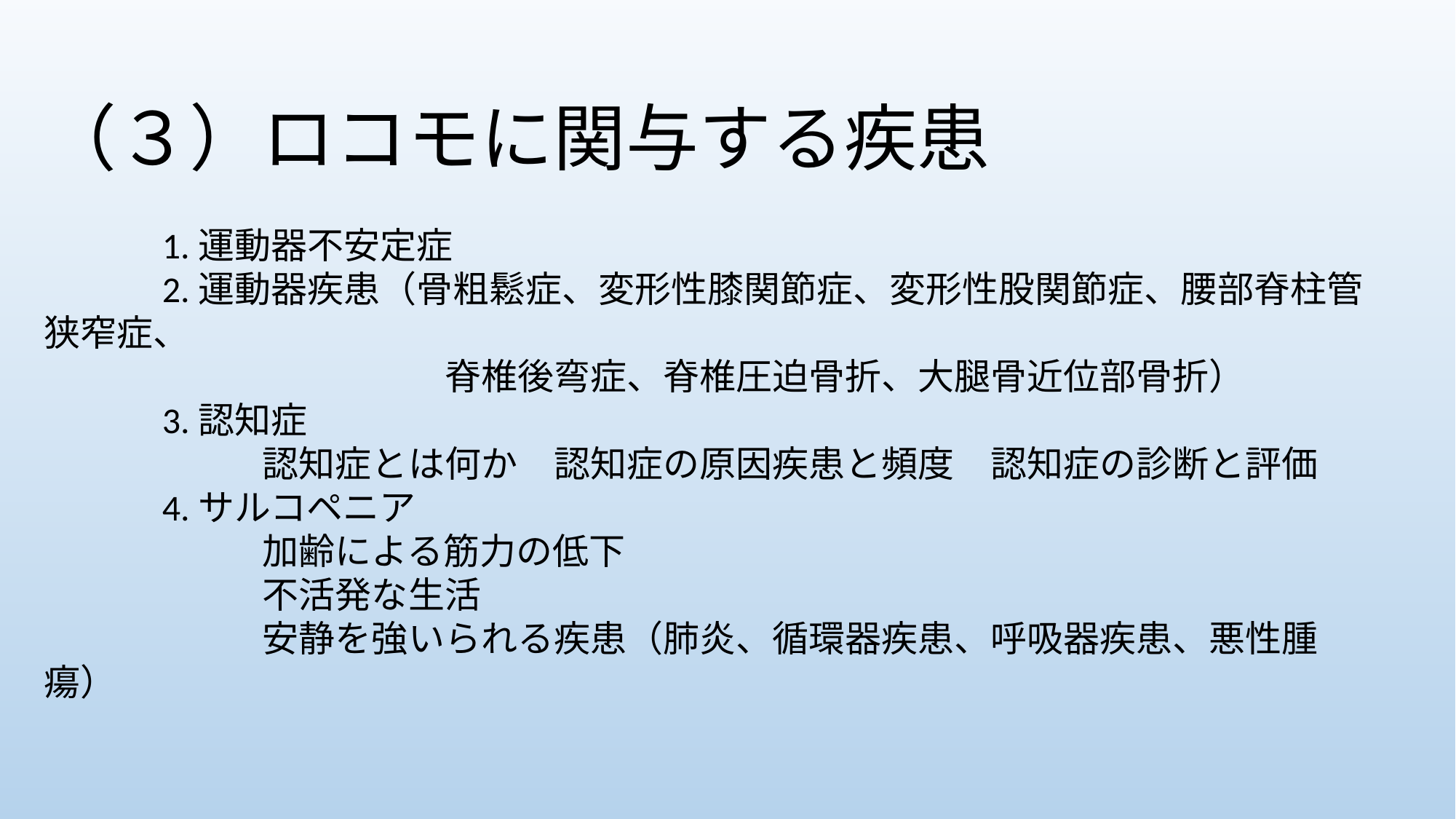

（３）ロコモに関与する疾患

　　　1.運動器不安定症
　　　2.運動器疾患（骨粗鬆症、変形性膝関節症、変形性股関節症、腰部脊柱管狭窄症、
　　　　　　　　　　　脊椎後弯症、脊椎圧迫骨折、大腿骨近位部骨折）
　　　3.認知症
　　　　　　認知症とは何か　認知症の原因疾患と頻度　認知症の診断と評価
　　　4.サルコペニア
　　　　　　加齢による筋力の低下
　　　　　　不活発な生活
　　　　　　安静を強いられる疾患（肺炎、循環器疾患、呼吸器疾患、悪性腫瘍）